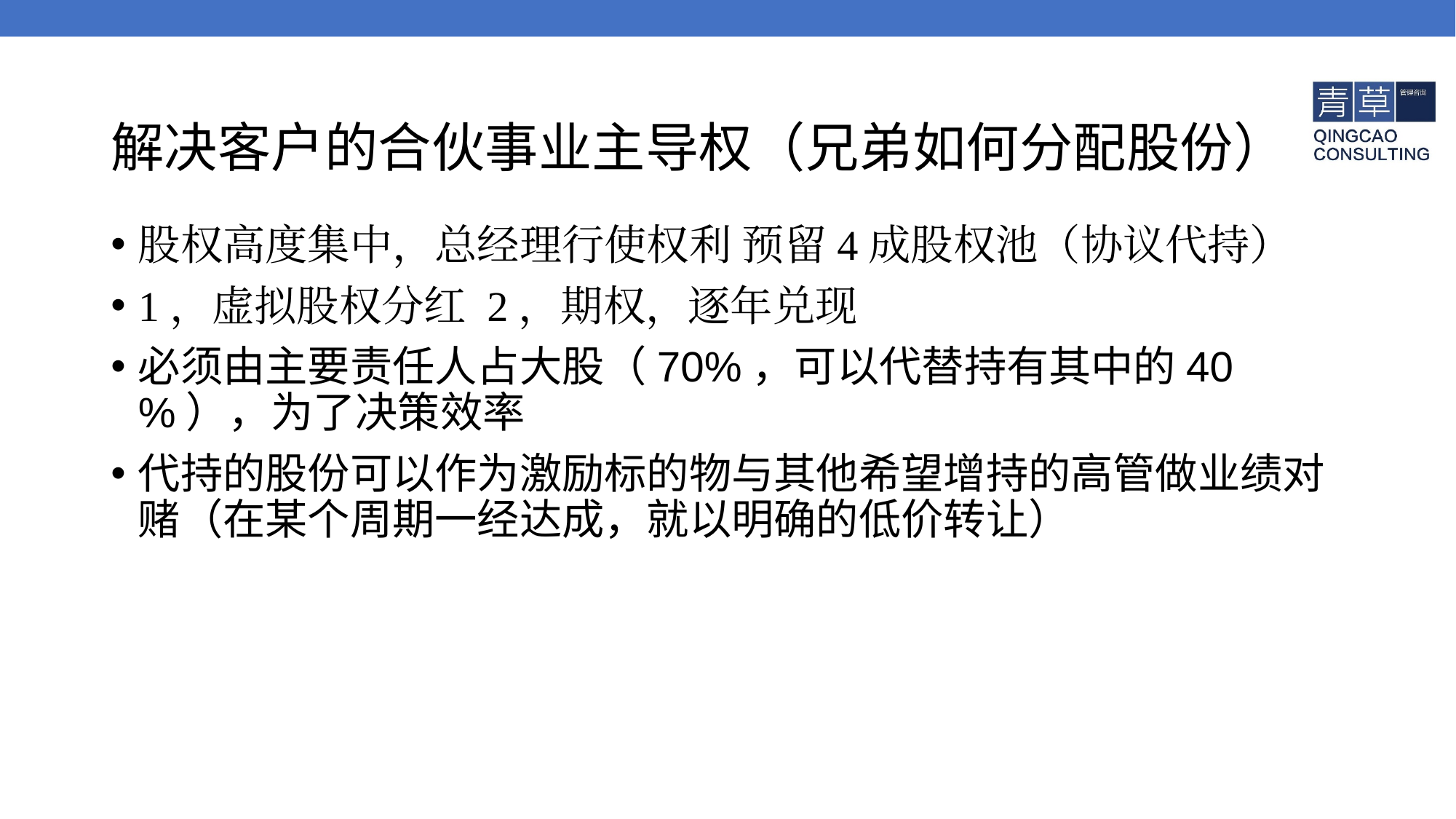

# 解决客户的合伙事业主导权（兄弟如何分配股份）
股权高度集中，总经理行使权利 预留4成股权池（协议代持）
1，虚拟股权分红 2，期权，逐年兑现
必须由主要责任人占大股（70%，可以代替持有其中的40%），为了决策效率
代持的股份可以作为激励标的物与其他希望增持的高管做业绩对赌（在某个周期一经达成，就以明确的低价转让）